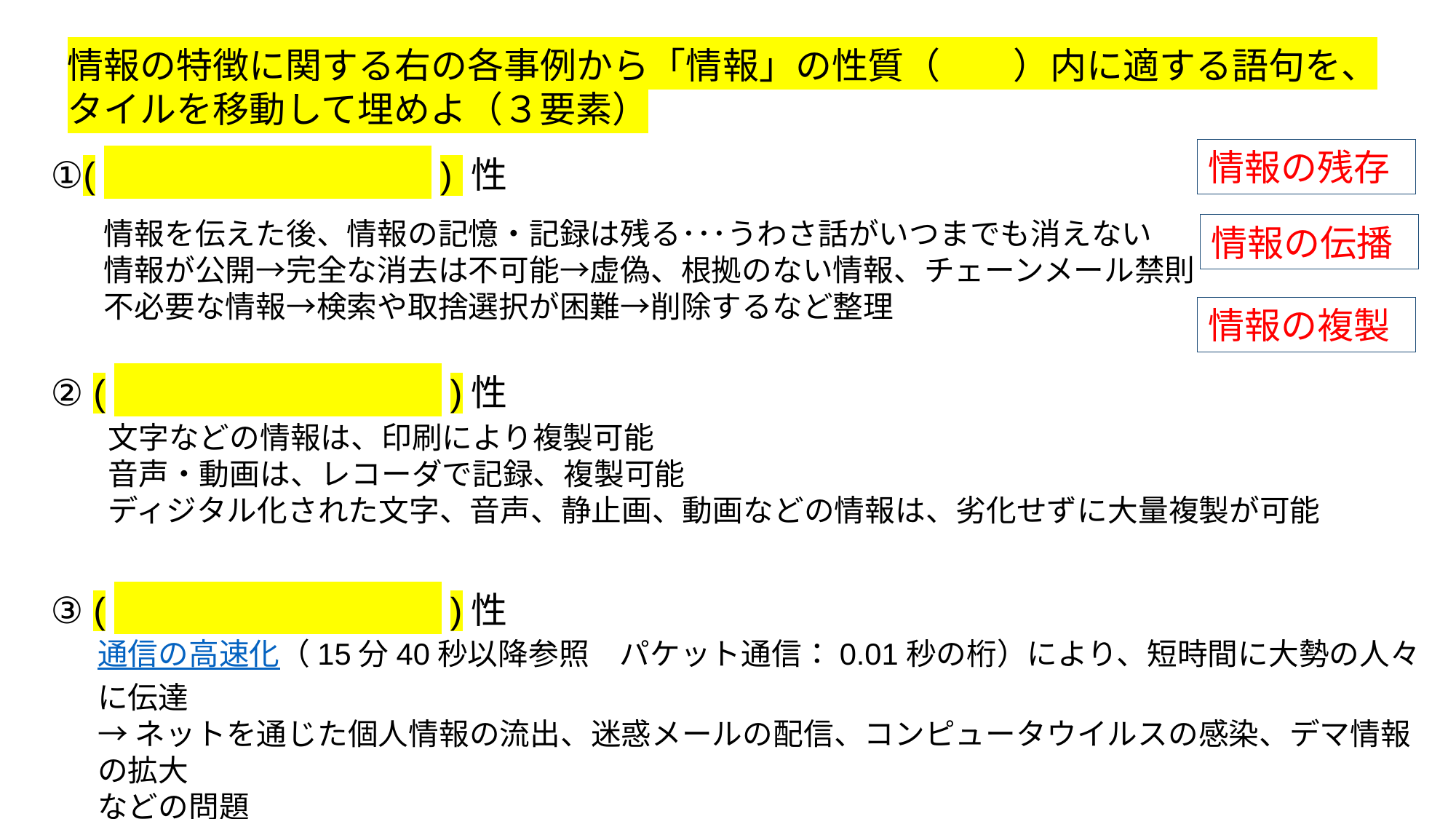

情報の特徴に関する右の各事例から「情報」の性質（　　）内に適する語句を、タイルを移動して埋めよ（３要素）
情報の残存
①(　　　　　　　　　) 性

② (　　　　　　　　　)性

③ (　　　　　　　　　)性

情報を伝えた後、情報の記憶・記録は残る･･･うわさ話がいつまでも消えない
情報が公開→完全な消去は不可能→虚偽、根拠のない情報、チェーンメール禁則
不必要な情報→検索や取捨選択が困難→削除するなど整理
情報の伝播
情報の複製
文字などの情報は、印刷により複製可能
音声・動画は、レコーダで記録、複製可能
ディジタル化された文字、音声、静止画、動画などの情報は、劣化せずに大量複製が可能
通信の高速化（15分40秒以降参照　パケット通信：0.01秒の桁）により、短時間に大勢の人々に伝達
→ネットを通じた個人情報の流出、迷惑メールの配信、コンピュータウイルスの感染、デマ情報の拡大
などの問題
発信情報の吟味、ウイルス対策ソフト導入・最新の定義ファイルに更新の必要性